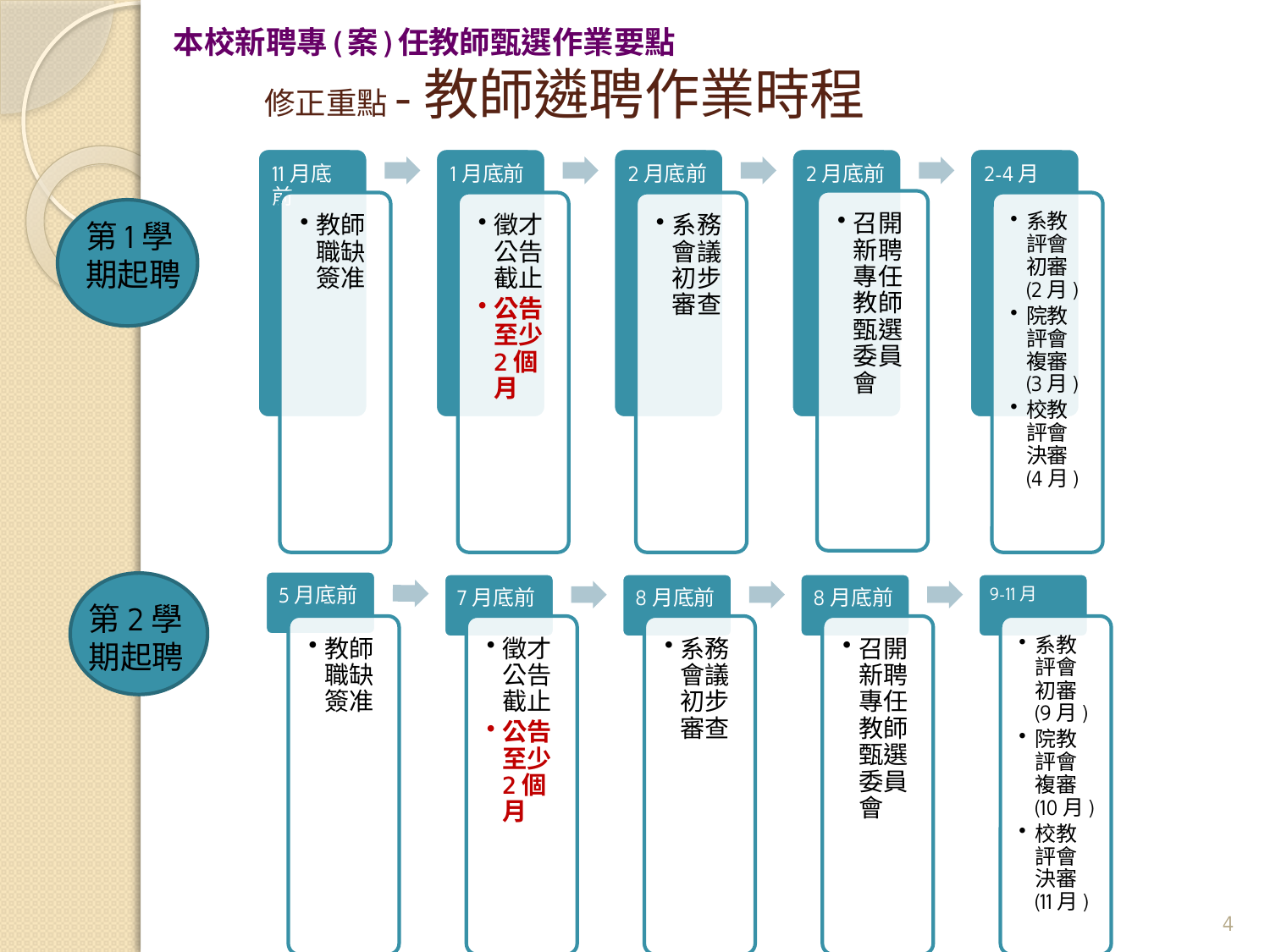

# 本校新聘專(案)任教師甄選作業要點 修正重點-教師遴聘作業時程
11月底前
教師職缺簽准

1月底前
徵才公告截止
公告至少2個月

2月底前
系務會議初步審查

2月底前
召開新聘專任教師甄選委員會

2-4月
系教評會初審(2月)
院教評會複審(3月)
校教評會決審(4月)

第1學期起聘

5月底前
教師職缺簽准

7月底前
徵才公告截止
公告至少2個月

8月底前
系務會議初步審查

8月底前
召開新聘專任教師甄選委員會

9-11月
系教評會初審(9月)
院教評會複審(10月)
校教評會決審(11月)

第2學期起聘
4